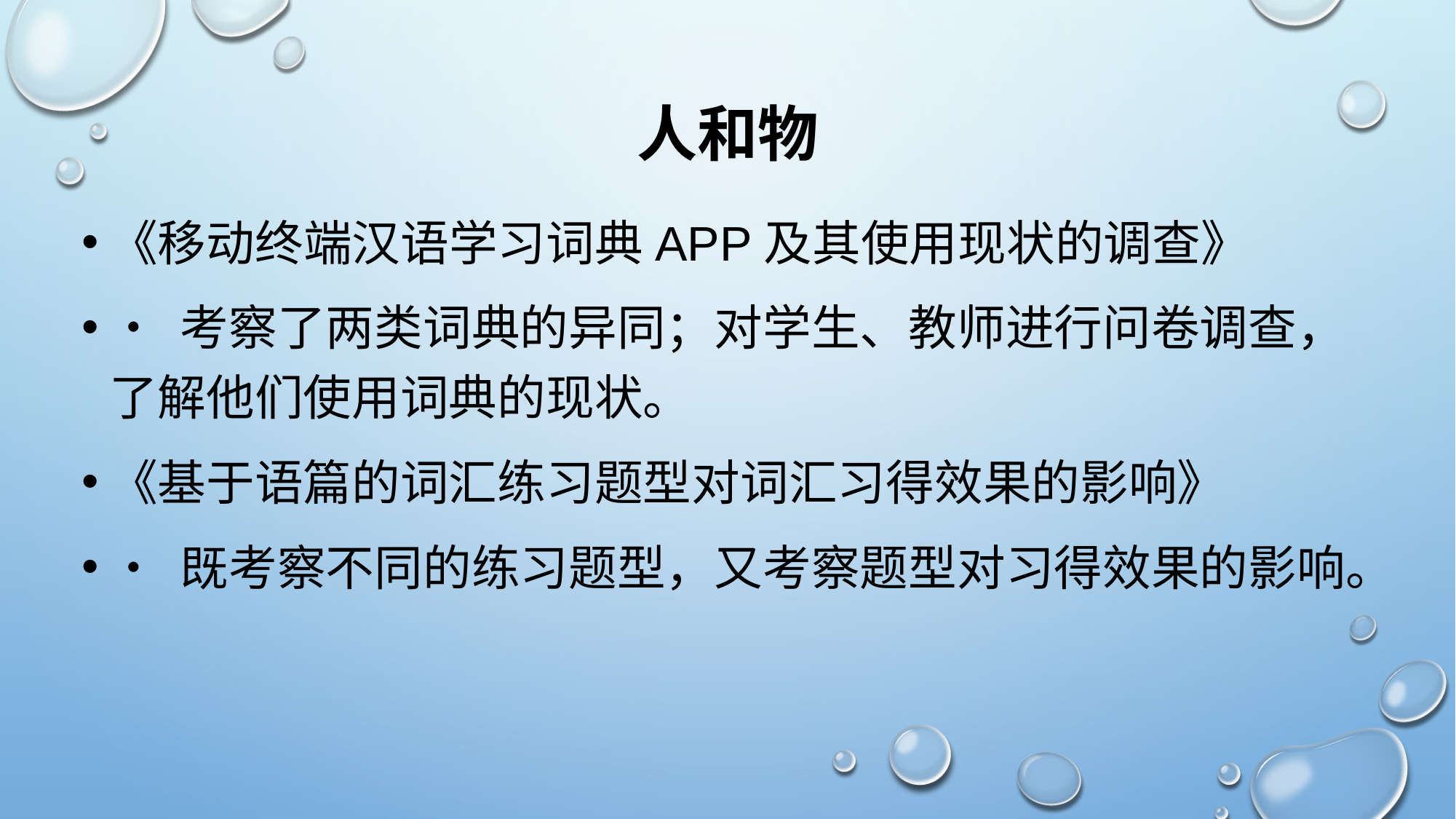

# 人和物
《移动终端汉语学习词典App及其使用现状的调查》
• 考察了两类词典的异同；对学生、教师进行问卷调查，了解他们使用词典的现状。
《基于语篇的词汇练习题型对词汇习得效果的影响》
• 既考察不同的练习题型，又考察题型对习得效果的影响。